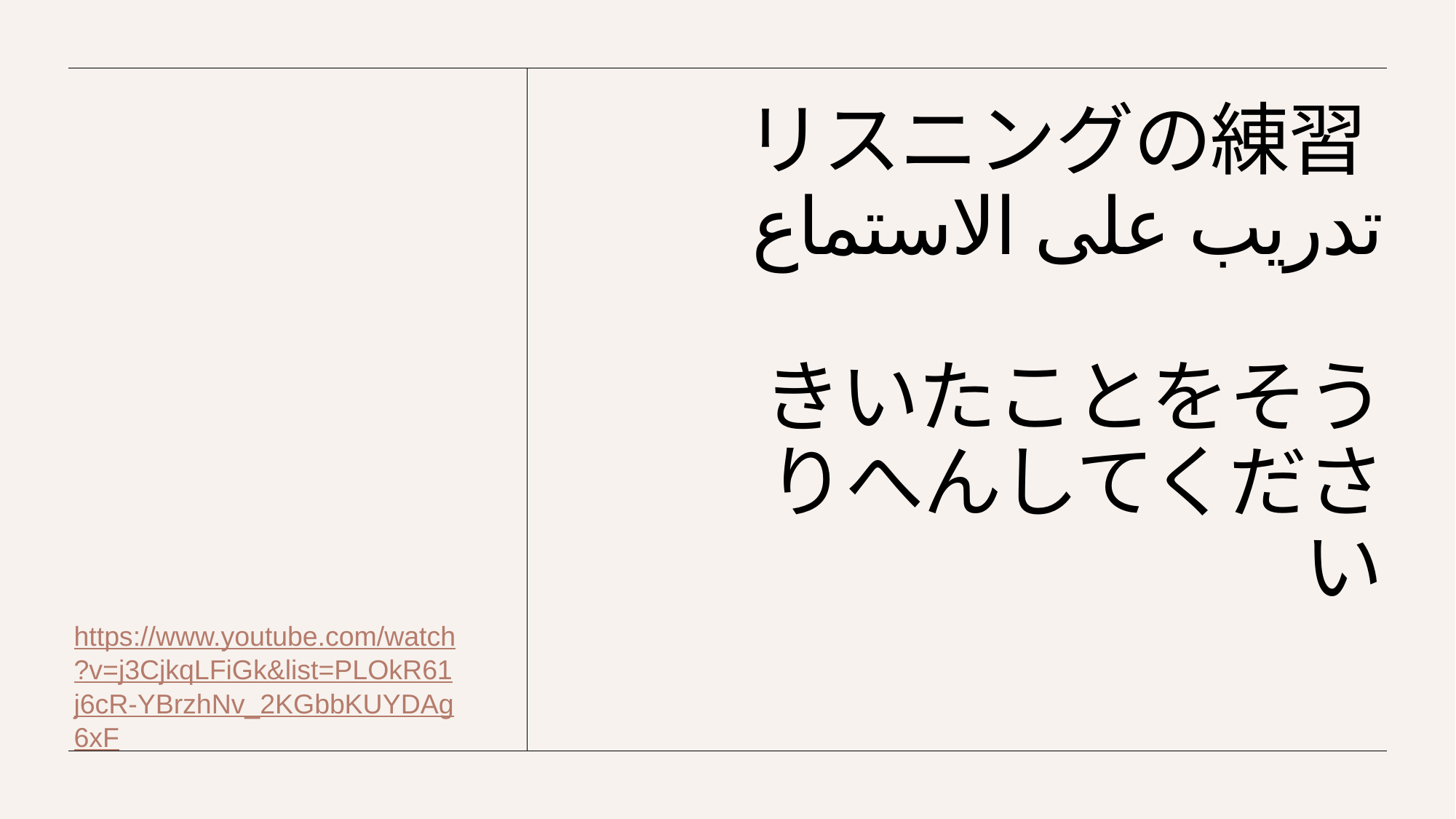

# リスニングの練習 تدريب على الاستماع きいたことをそうりへんしてください
https://www.youtube.com/watch?v=j3CjkqLFiGk&list=PLOkR61j6cR-YBrzhNv_2KGbbKUYDAg6xF